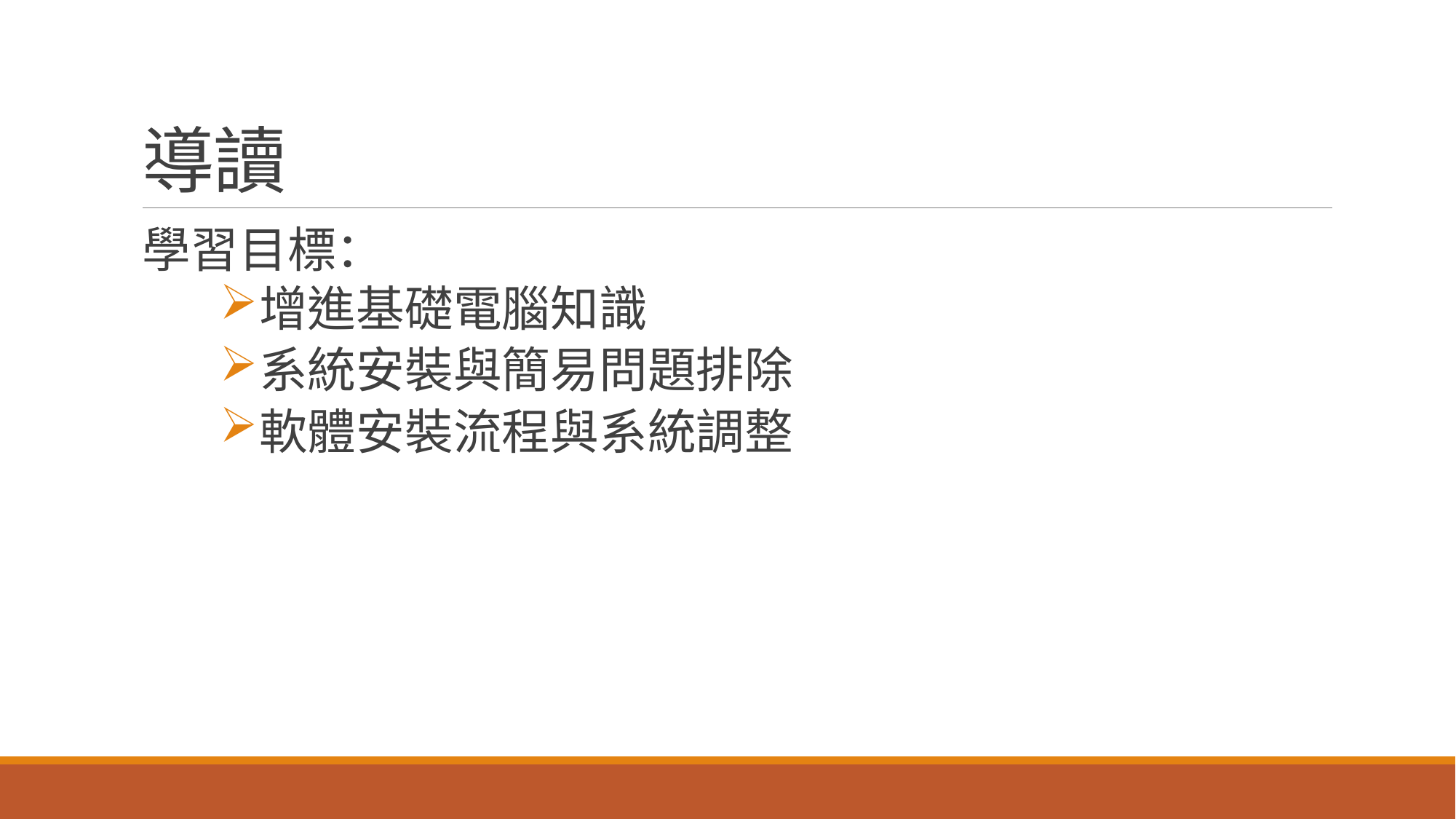

# 導讀
學習目標：
增進基礎電腦知識
系統安裝與簡易問題排除
軟體安裝流程與系統調整